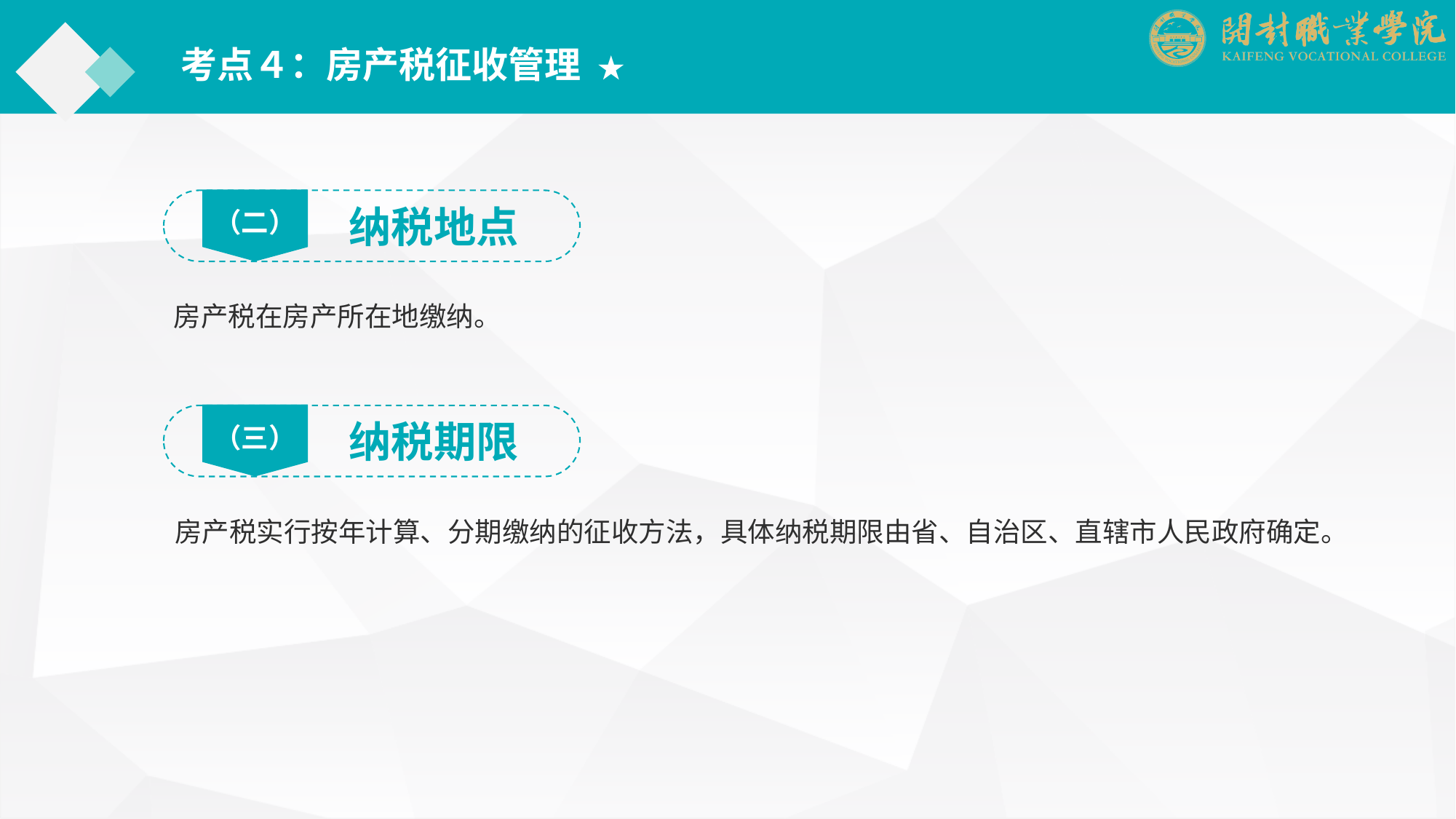

考点４：房产税征收管理  ★
（二）

纳税地点
房产税在房产所在地缴纳。
（三）

纳税期限
房产税实行按年计算、分期缴纳的征收方法，具体纳税期限由省、自治区、直辖市人民政府确定。